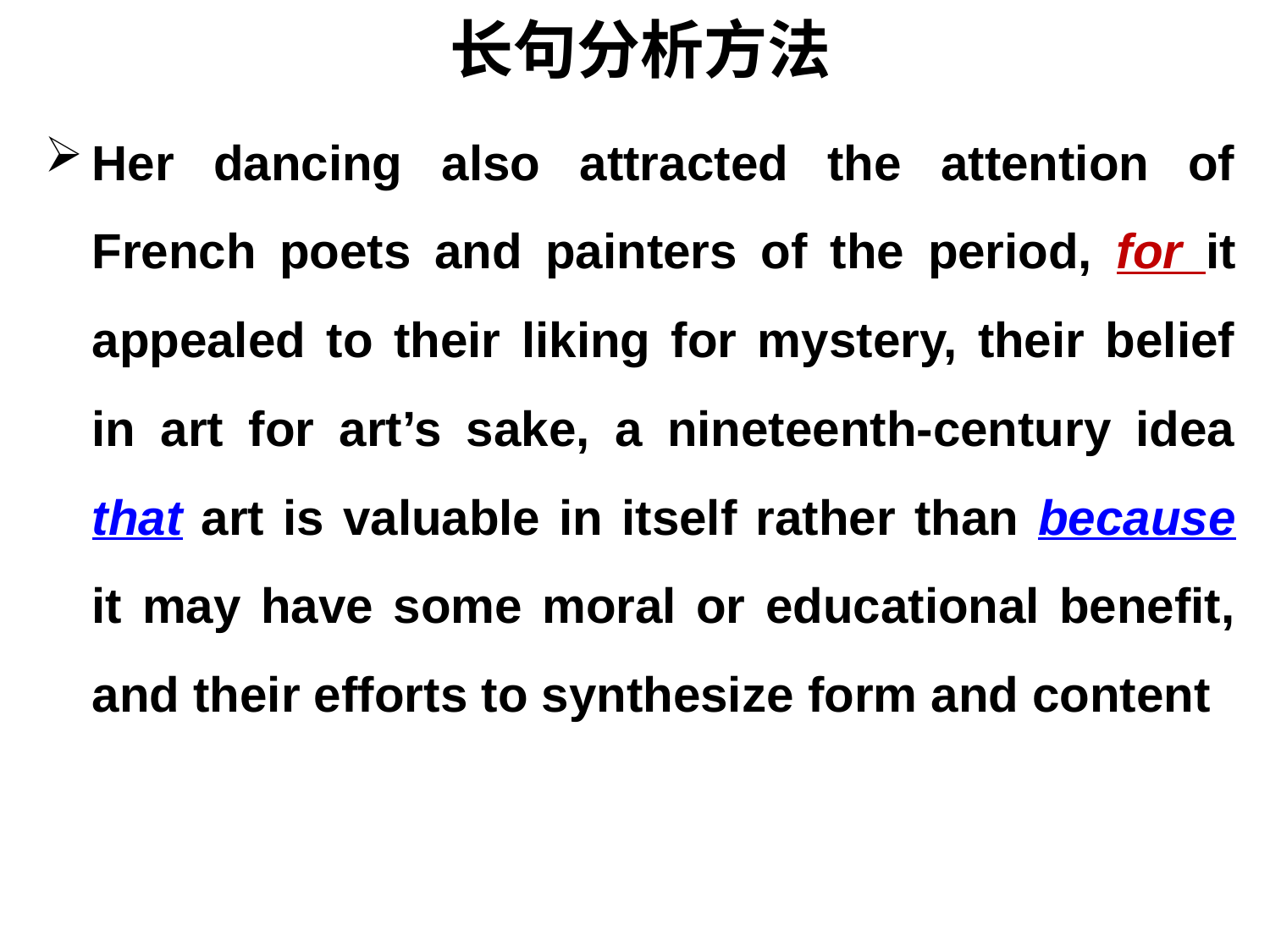

长句分析方法
Her dancing also attracted the attention of French poets and painters of the period, for it appealed to their liking for mystery, their belief in art for art’s sake, a nineteenth-century idea that art is valuable in itself rather than because it may have some moral or educational benefit, and their efforts to synthesize form and content